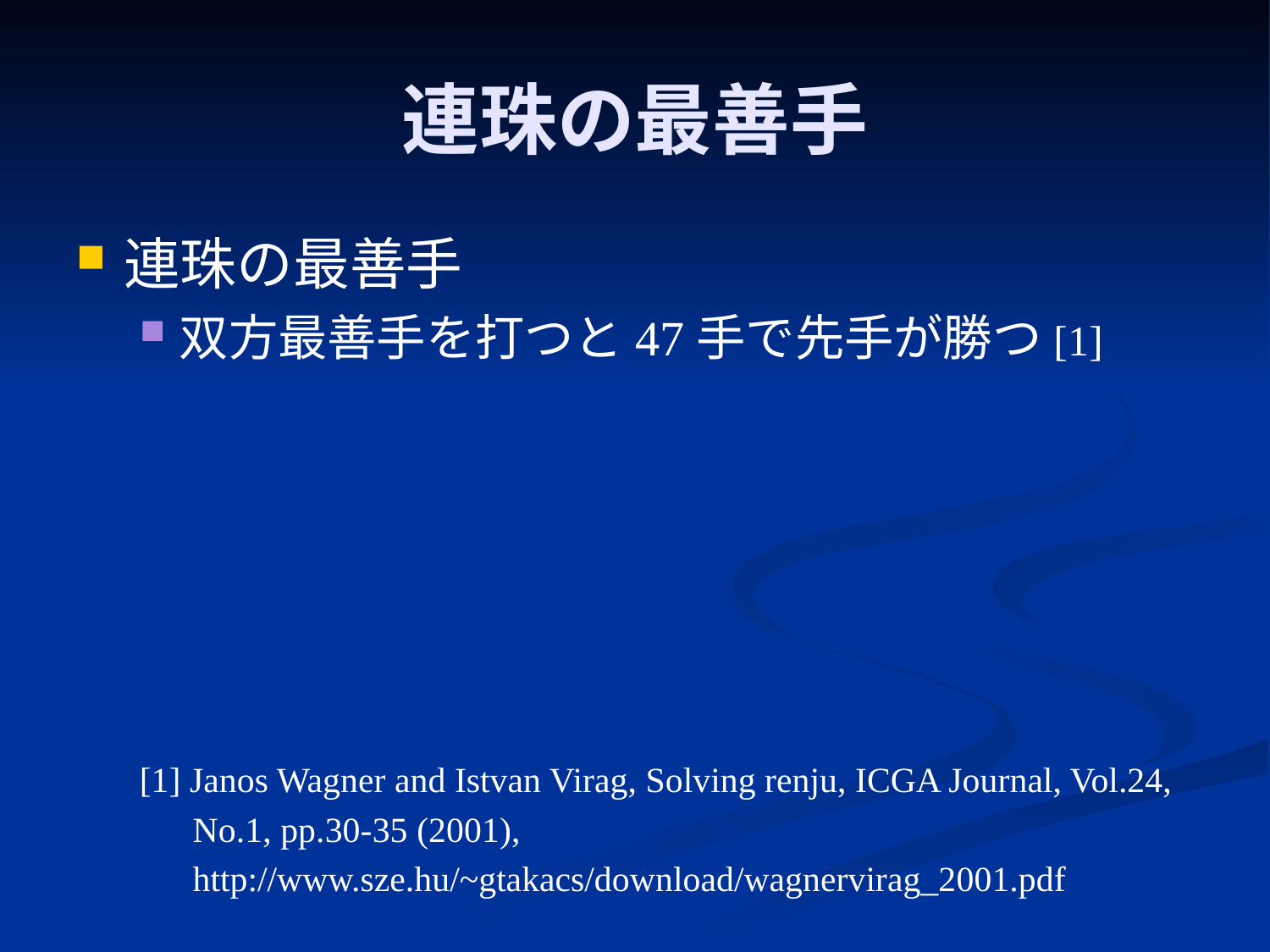

# 連珠の最善手
連珠の最善手
双方最善手を打つと47手で先手が勝つ[1]
[1] Janos Wagner and Istvan Virag, Solving renju, ICGA Journal, Vol.24,
      No.1, pp.30-35 (2001),
      http://www.sze.hu/~gtakacs/download/wagnervirag_2001.pdf